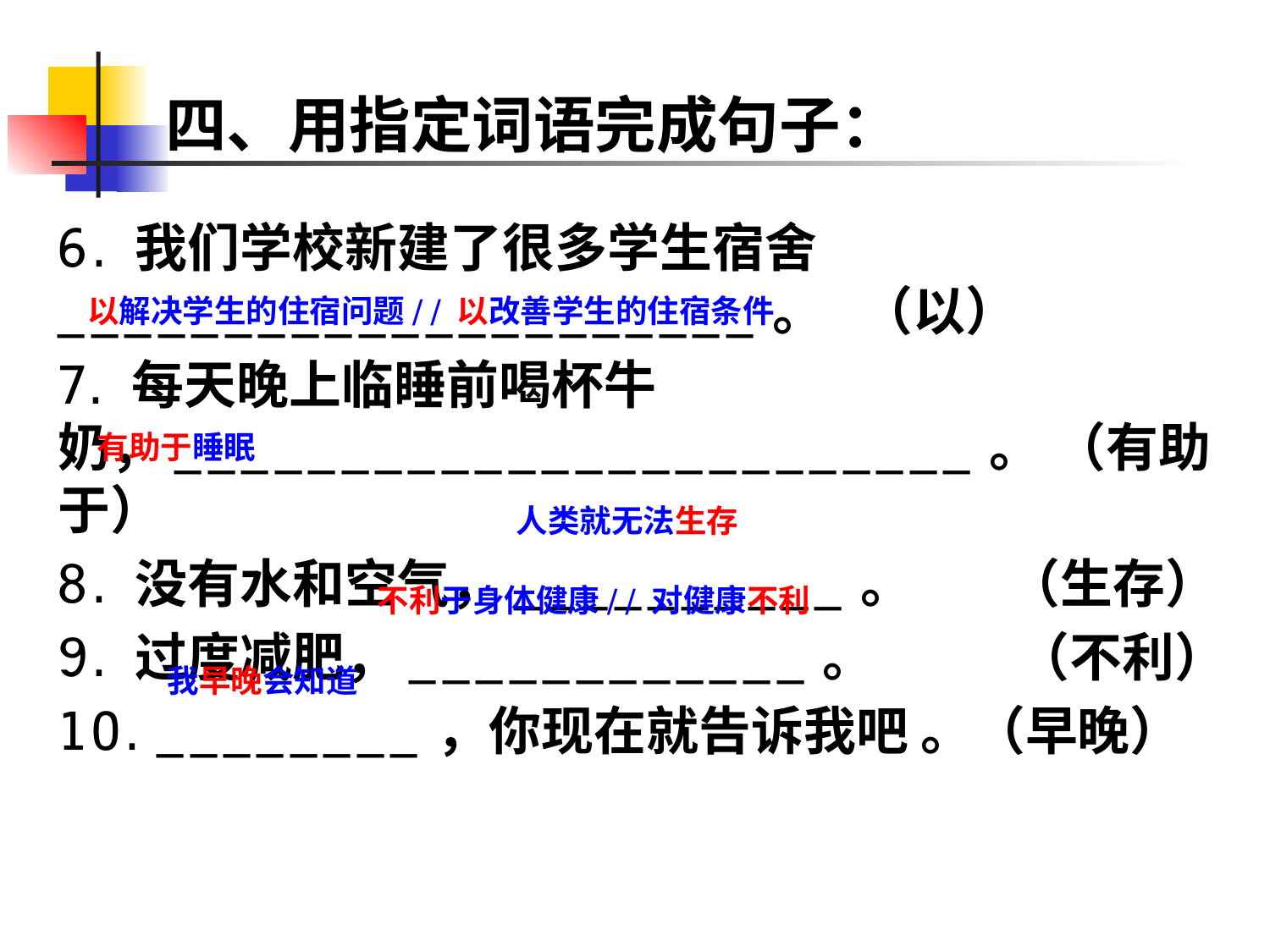

# 四、用指定词语完成句子：
6. 我们学校新建了很多学生宿舍_____________________。   （以）
7. 每天晚上临睡前喝杯牛奶，________________________。 （有助于）
8. 没有水和空气，__________。        （生存）
9. 过度减肥，____________。            （不利）
10. ________，你现在就告诉我吧 。（早晚）

以解决学生的住宿问题//以改善学生的住宿条件
有助于睡眠
人类就无法生存
不利于身体健康//对健康不利
我早晚会知道